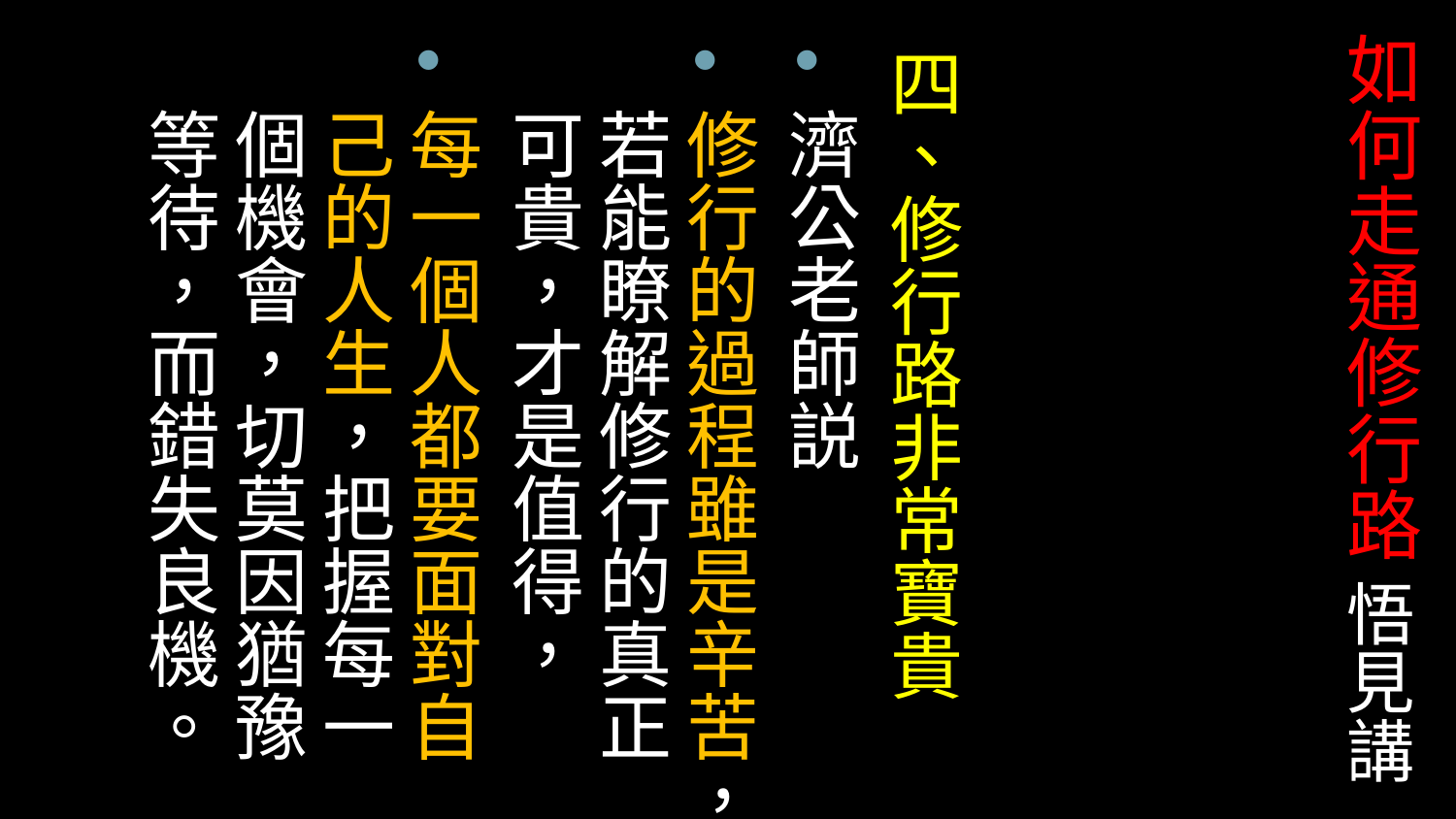

# 如何走通修行路 悟見講
四、修行路非常寶貴
濟公老師説
修行的過程雖是辛苦，若能瞭解修行的真正可貴，才是值得，
每一個人都要面對自己的人生，把握每一個機會，切莫因猶豫等待，而錯失良機。